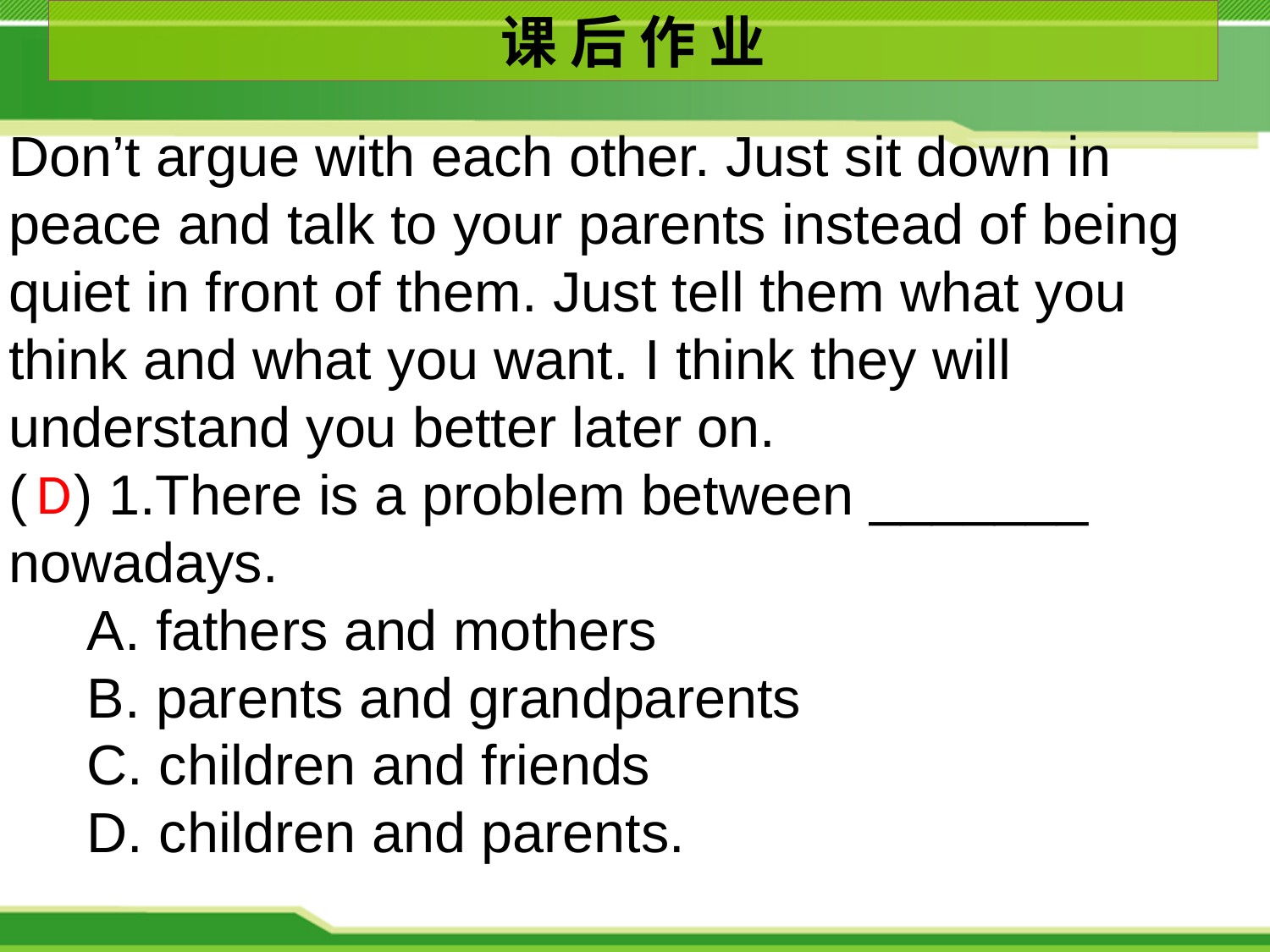

课 后 作 业
Don’t argue with each other. Just sit down in peace and talk to your parents instead of being quiet in front of them. Just tell them what you think and what you want. I think they will understand you better later on.
(   ) 1.There is a problem between _______ nowadays.
     A. fathers and mothers
     B. parents and grandparents
     C. children and friends
     D. children and parents.
D